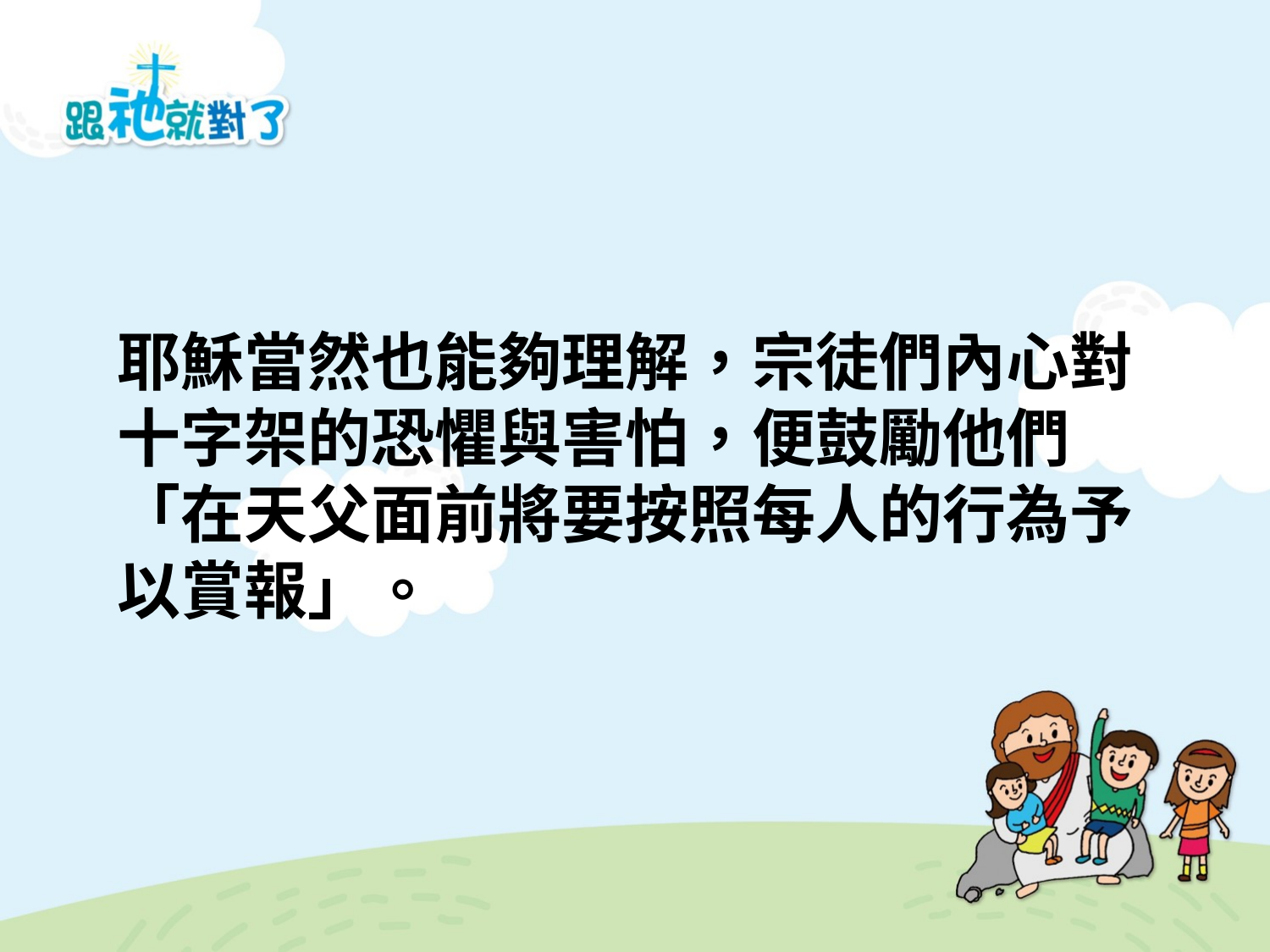

耶穌當然也能夠理解，宗徒們內心對十字架的恐懼與害怕，便鼓勵他們「在天父面前將要按照每人的行為予以賞報」。